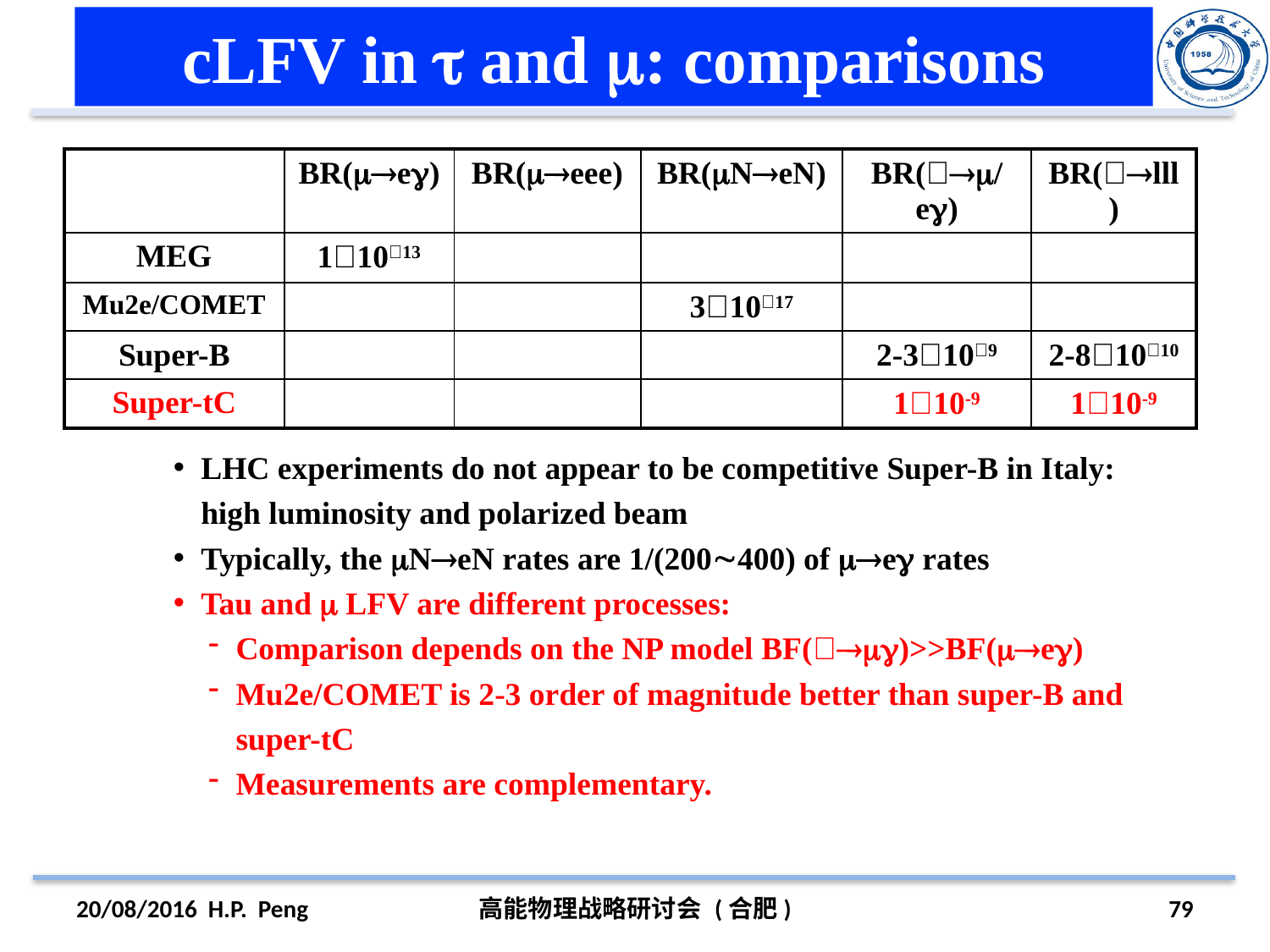

# cLFV in τ and μ: comparisons
|  | BR(μ→eγ) | BR(μ→eee) | BR(μN→eN) | BR(τ→μ/eγ) | BR(τ→lll) |
| --- | --- | --- | --- | --- | --- |
| MEG | 1×10−13 |  |  |  |  |
| Mu2e/COMET |  |  | 3×10−17 |  |  |
| Super-B |  |  |  | 2-3×10−9 | 2-8×10−10 |
| Super-tC |  |  |  | 1×10-9 | 1×10-9 |
LHC experiments do not appear to be competitive Super-B in Italy: high luminosity and polarized beam
Typically, the μN→eN rates are 1/(200∼400) of μ→eγ rates
Tau and μ LFV are different processes:
Comparison depends on the NP model BF(τ→μγ)>>BF(μ→eγ)
Mu2e/COMET is 2-3 order of magnitude better than super-B and super-tC
Measurements are complementary.
20/08/2016  H.P.  Peng
高能物理战略研讨会 (合肥)
79